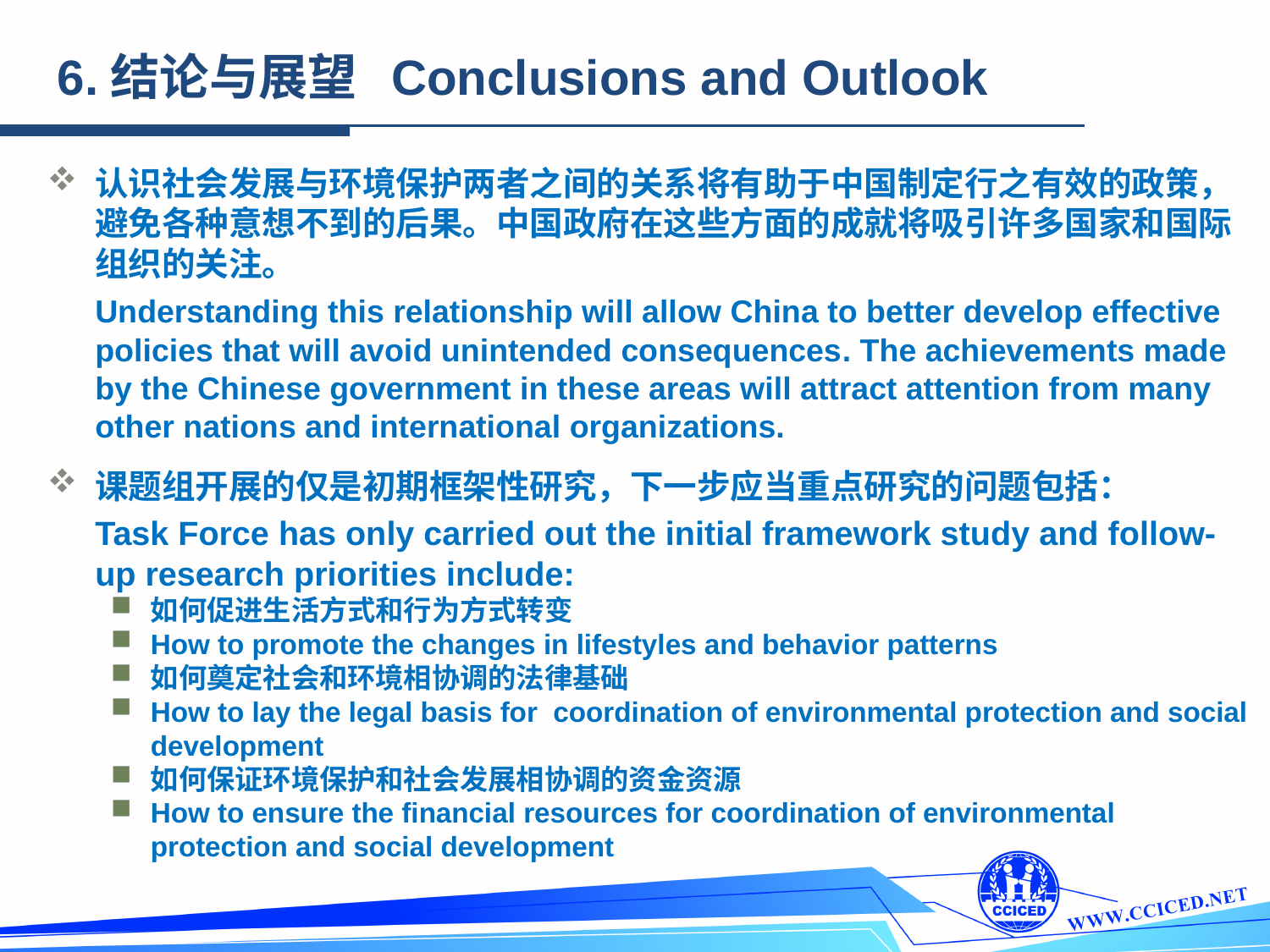

6.结论与展望  Conclusions and Outlook
认识社会发展与环境保护两者之间的关系将有助于中国制定行之有效的政策，避免各种意想不到的后果。中国政府在这些方面的成就将吸引许多国家和国际组织的关注。
	Understanding this relationship will allow China to better develop effective policies that will avoid unintended consequences. The achievements made by the Chinese government in these areas will attract attention from many other nations and international organizations.
课题组开展的仅是初期框架性研究，下一步应当重点研究的问题包括：
	Task Force has only carried out the initial framework study and follow-up research priorities include:
如何促进生活方式和行为方式转变
How to promote the changes in lifestyles and behavior patterns
如何奠定社会和环境相协调的法律基础
How to lay the legal basis for  coordination of environmental protection and social development
如何保证环境保护和社会发展相协调的资金资源
How to ensure the financial resources for coordination of environmental protection and social development